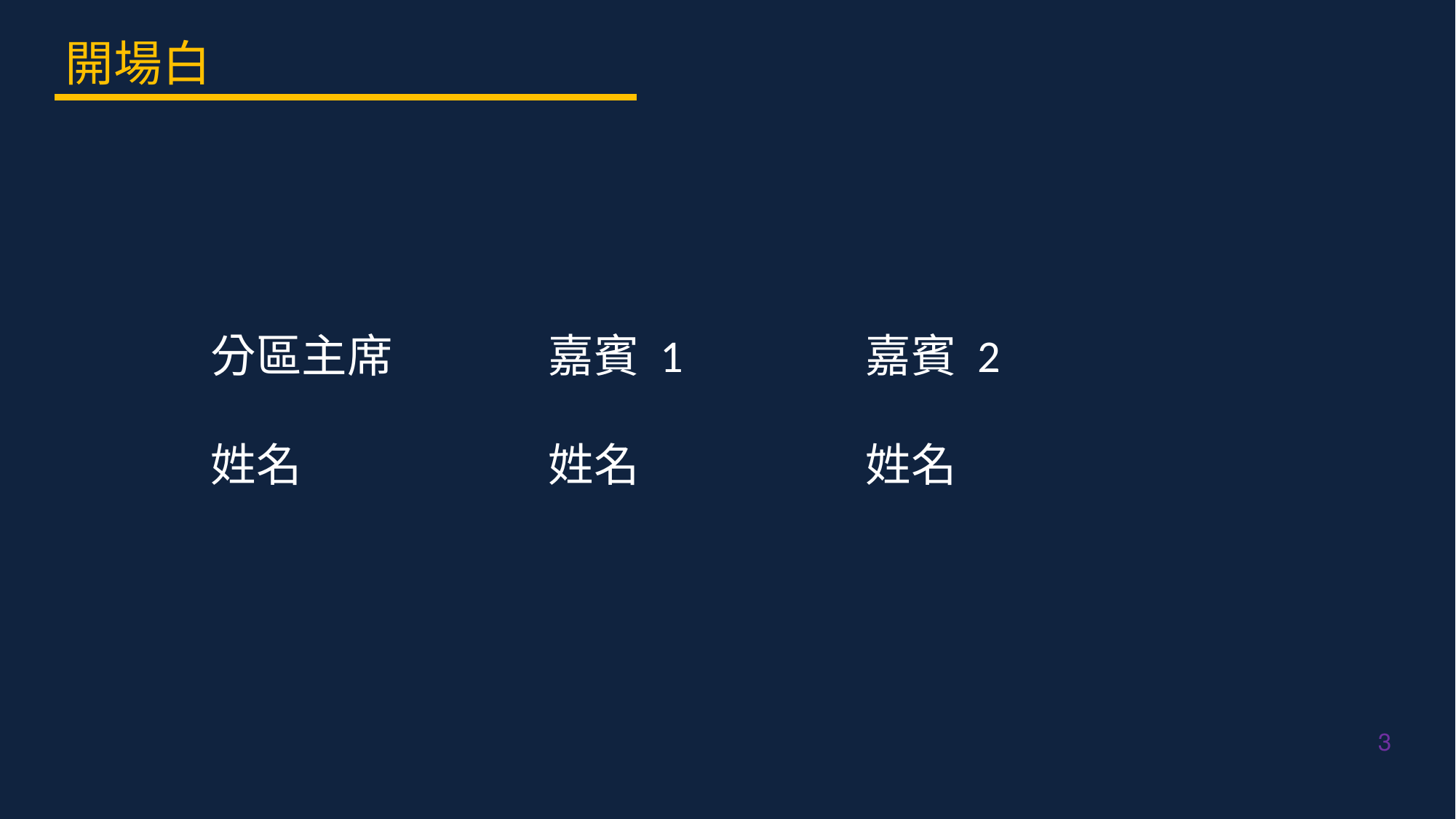

開場白
分區主席		 嘉賓 1 		嘉賓 2

姓名 			 姓名 		姓名